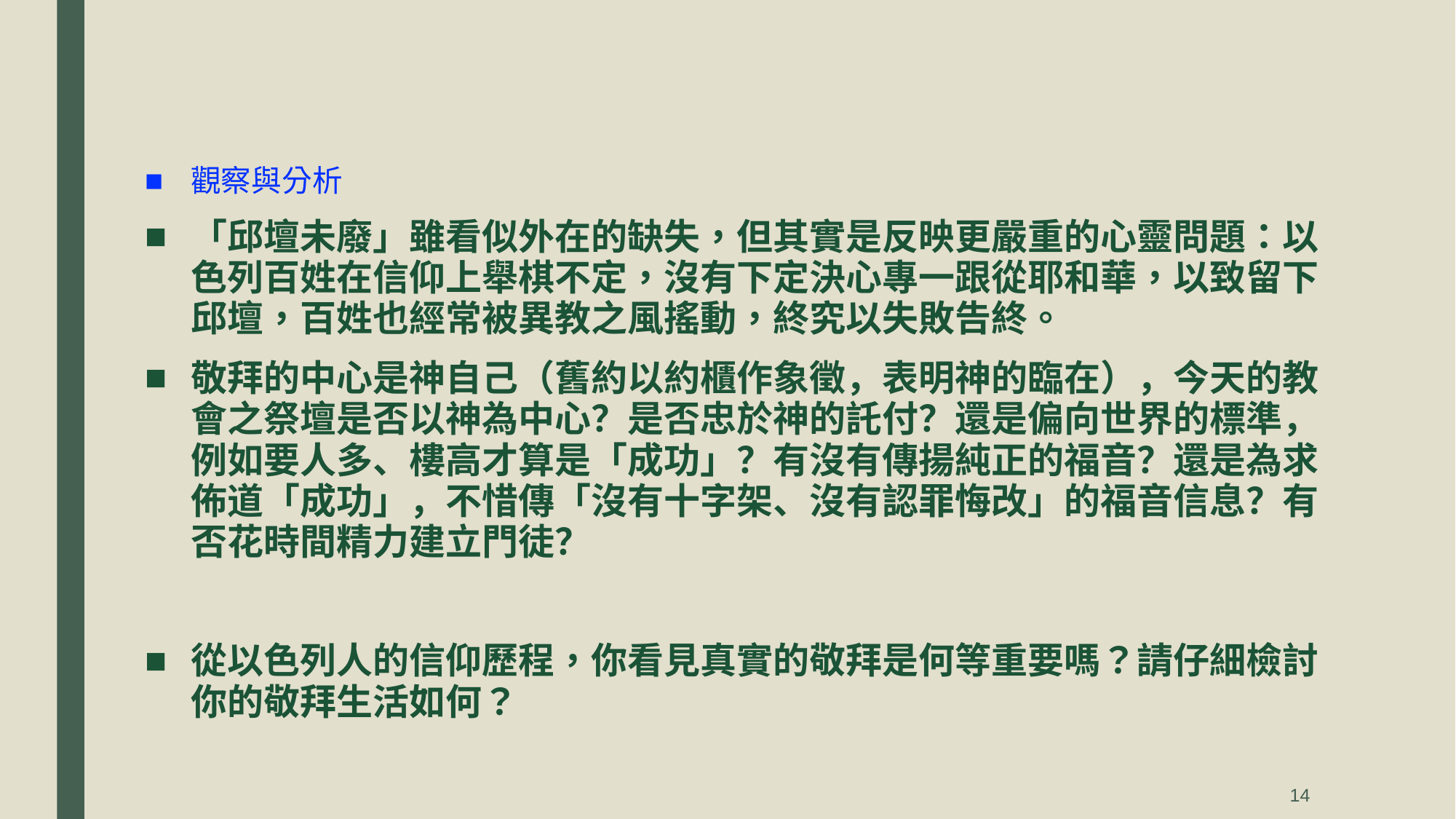

觀察與分析
「邱壇未廢」雖看似外在的缺失，但其實是反映更嚴重的心靈問題：以色列百姓在信仰上舉棋不定，沒有下定決心專一跟從耶和華，以致留下邱壇，百姓也經常被異教之風搖動，終究以失敗告終。
敬拜的中心是神自己（舊約以約櫃作象徵，表明神的臨在），今天的教會之祭壇是否以神為中心？是否忠於神的託付？還是偏向世界的標準，例如要人多、樓高才算是「成功」？有沒有傳揚純正的福音？還是為求佈道「成功」，不惜傳「沒有十字架、沒有認罪悔改」的福音信息？有否花時間精力建立門徒？

從以色列人的信仰歷程，你看見真實的敬拜是何等重要嗎？請仔細檢討你的敬拜生活如何？
14